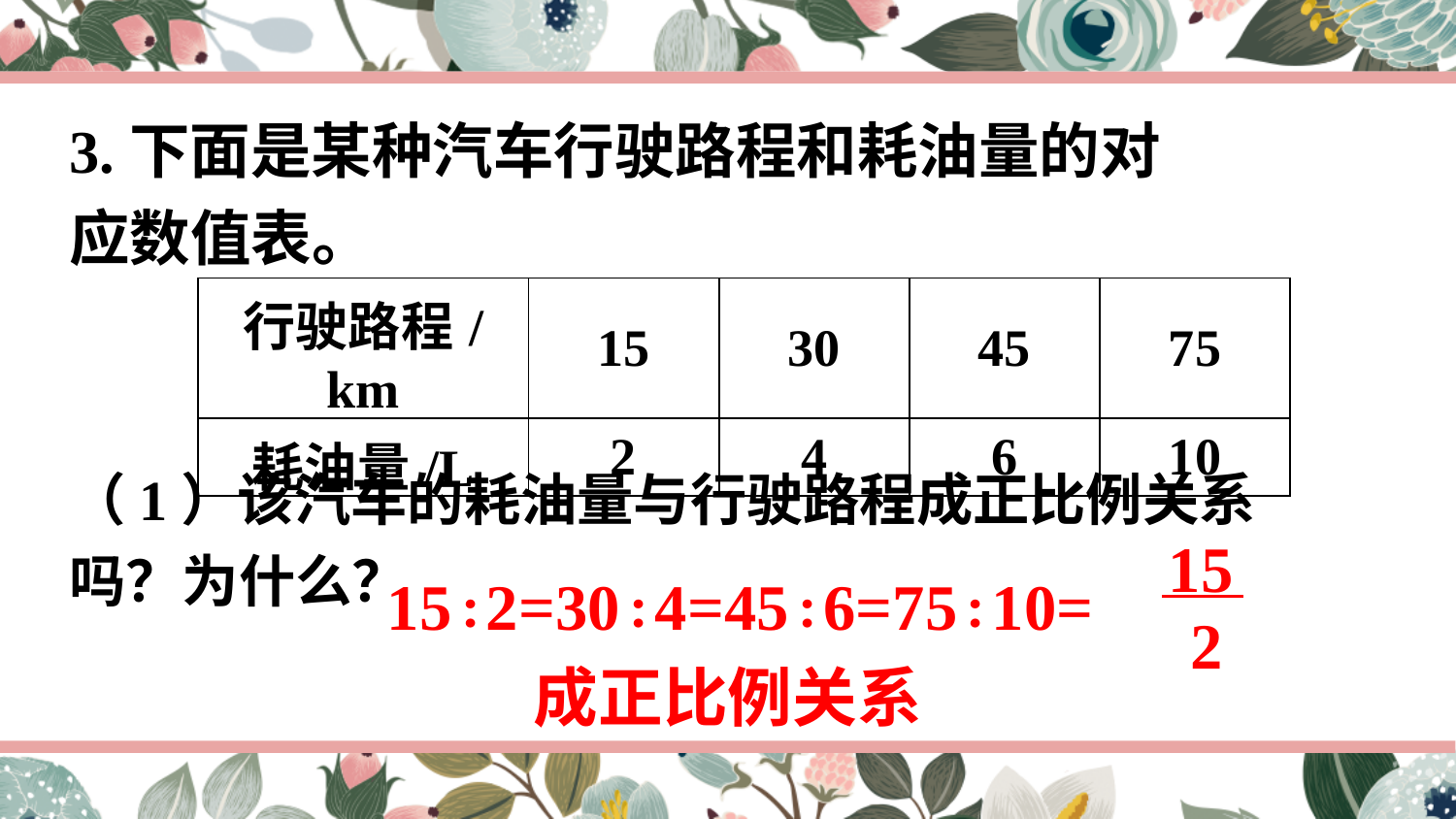

3.下面是某种汽车行驶路程和耗油量的对应数值表。
| 行驶路程/km | 15 | 30 | 45 | 75 |
| --- | --- | --- | --- | --- |
| 耗油量/L | 2 | 4 | 6 | 10 |
（1）该汽车的耗油量与行驶路程成正比例关系吗？为什么？
15
2
15∶2=30∶4=45∶6=75∶10=
成正比例关系